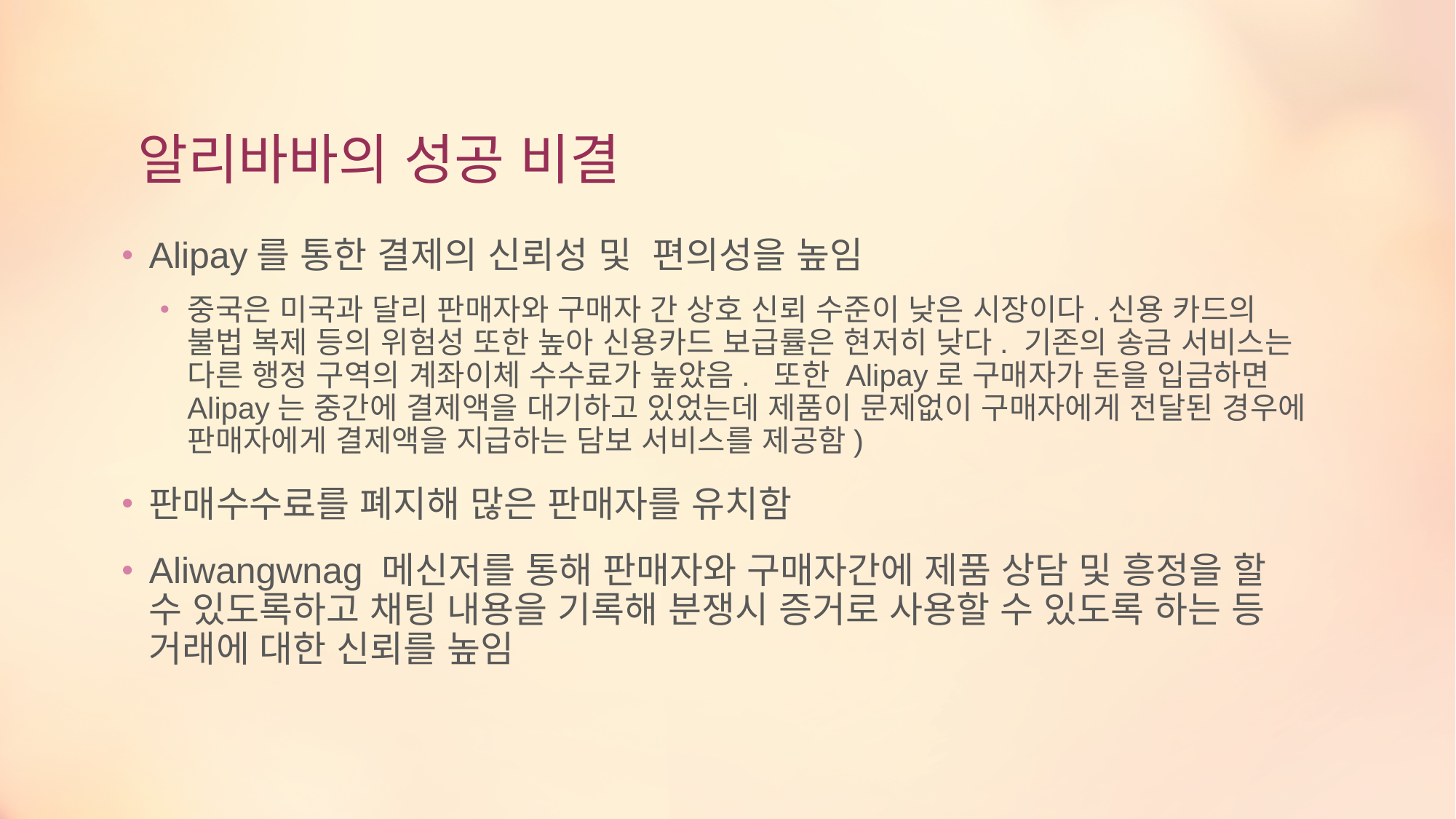

# 알리바바의 성공 비결
Alipay를 통한 결제의 신뢰성 및  편의성을 높임
중국은 미국과 달리 판매자와 구매자 간 상호 신뢰 수준이 낮은 시장이다.신용 카드의 불법 복제 등의 위험성 또한 높아 신용카드 보급률은 현저히 낮다. 기존의 송금 서비스는 다른 행정 구역의 계좌이체 수수료가 높았음.  또한 Alipay로 구매자가 돈을 입금하면 Alipay는 중간에 결제액을 대기하고 있었는데 제품이 문제없이 구매자에게 전달된 경우에 판매자에게 결제액을 지급하는 담보 서비스를 제공함)
판매수수료를 폐지해 많은 판매자를 유치함
Aliwangwnag 메신저를 통해 판매자와 구매자간에 제품 상담 및 흥정을 할 수 있도록하고 채팅 내용을 기록해 분쟁시 증거로 사용할 수 있도록 하는 등 거래에 대한 신뢰를 높임